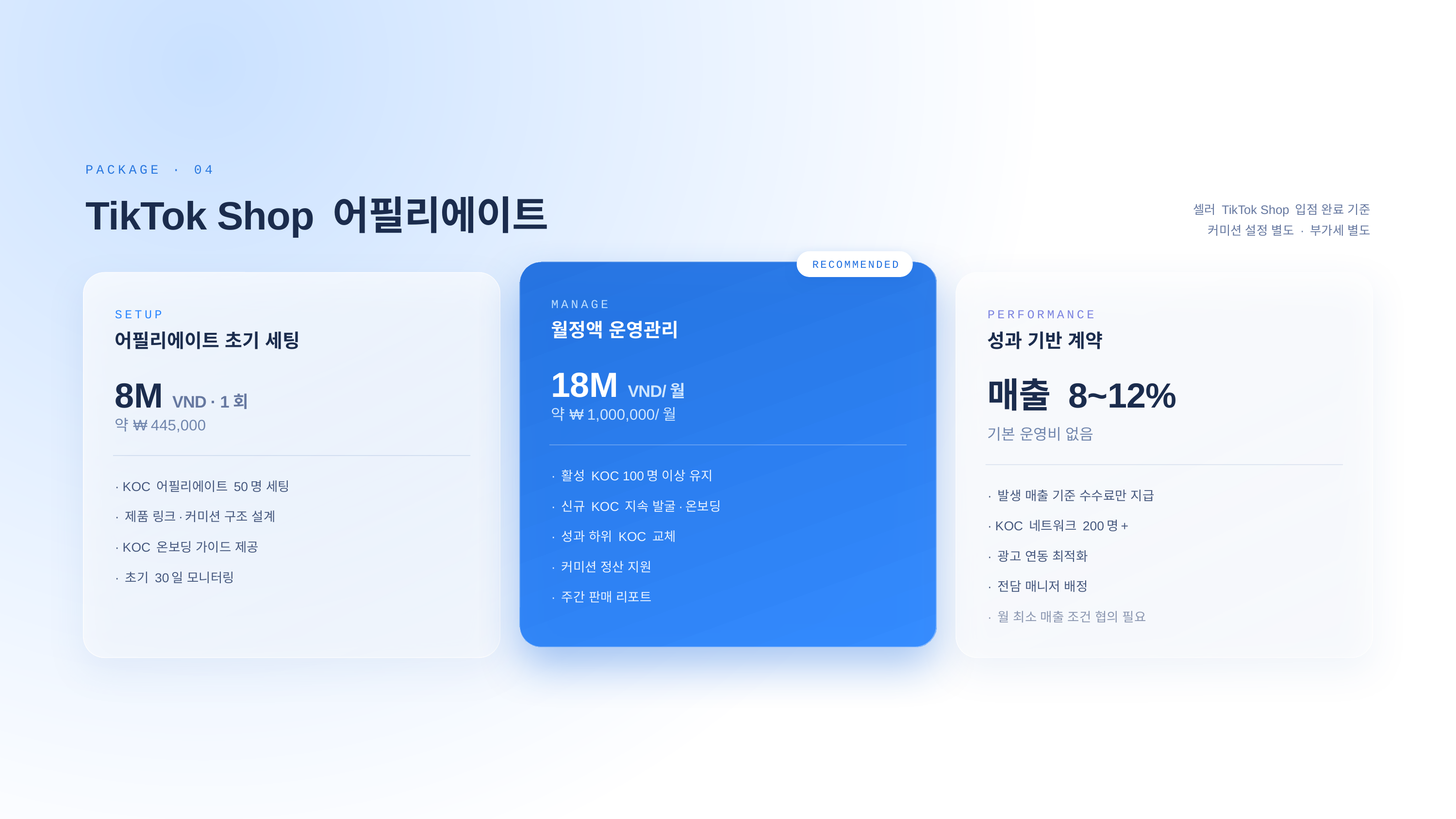

PACKAGE · 04
TikTok Shop 어필리에이트
셀러 TikTok Shop 입점 완료 기준 커미션 설정 별도 · 부가세 별도

RECOMMENDED

MANAGE
SETUP
PERFORMANCE
월정액 운영관리
어필리에이트 초기 세팅
성과 기반 계약
18M VND/월
8M VND · 1회
매출 8~12%
약 ₩1,000,000/월
약 ₩445,000
기본 운영비 없음

· 활성 KOC 100명 이상 유지

· KOC 어필리에이트 50명 세팅
· 발생 매출 기준 수수료만 지급
· 신규 KOC 지속 발굴·온보딩
· 제품 링크·커미션 구조 설계
· KOC 네트워크 200명+
· 성과 하위 KOC 교체
· KOC 온보딩 가이드 제공
· 광고 연동 최적화
· 커미션 정산 지원
· 초기 30일 모니터링
· 전담 매니저 배정
· 주간 판매 리포트
· 월 최소 매출 조건 협의 필요